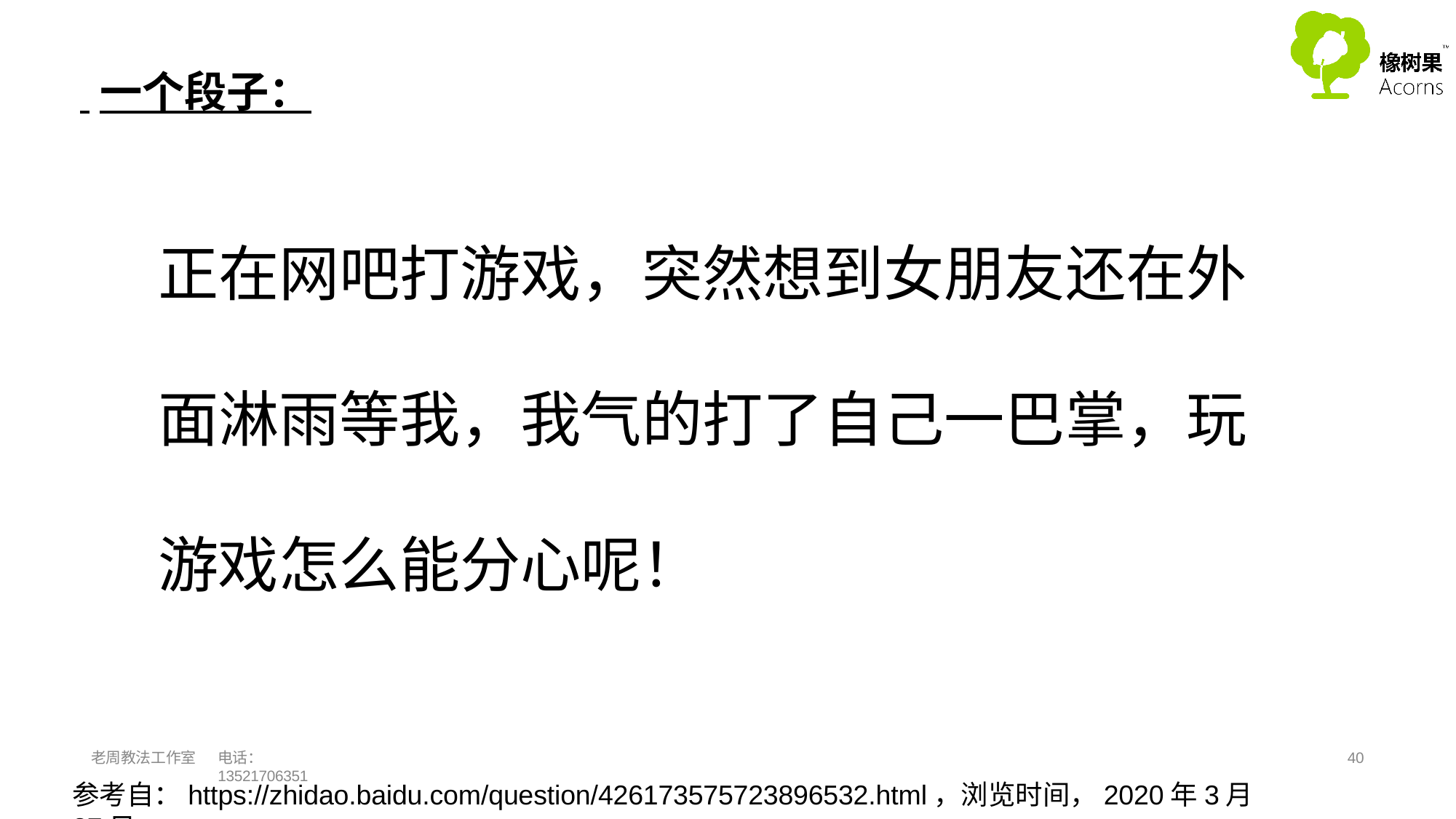

# 一个段子：
正在网吧打游戏，突然想到女朋友还在外
面淋雨等我，我气的打了自己一巴掌，玩 游戏怎么能分心呢！
老周教法工作室
电话：13521706351
40
参考自：https://zhidao.baidu.com/question/426173575723896532.html，浏览时间，2020年3月27日